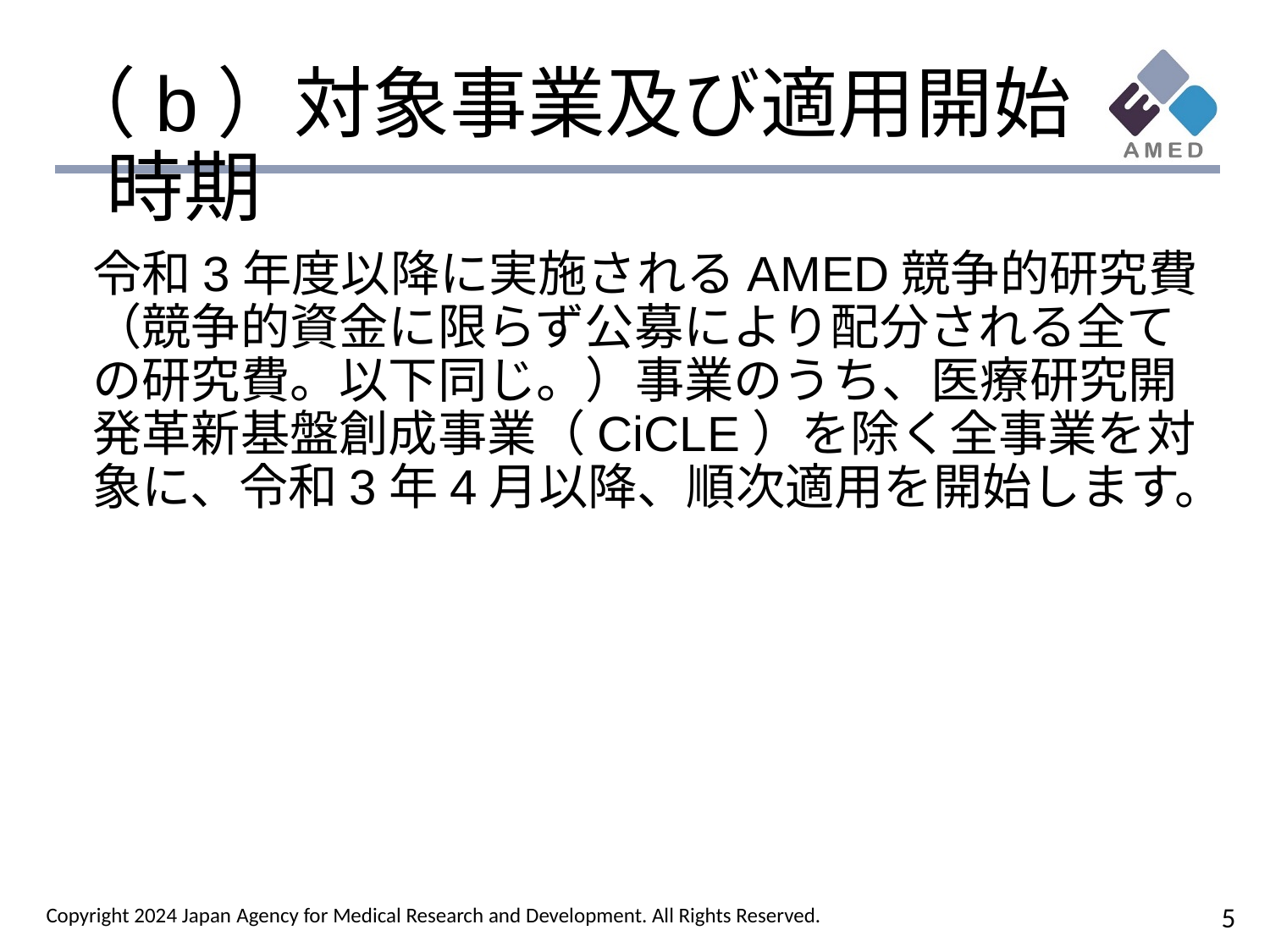

# （b）対象事業及び適用開始時期
令和3年度以降に実施されるAMED競争的研究費（競争的資金に限らず公募により配分される全ての研究費。以下同じ。）事業のうち、医療研究開発革新基盤創成事業（CiCLE）を除く全事業を対象に、令和3年4月以降、順次適用を開始します。
5